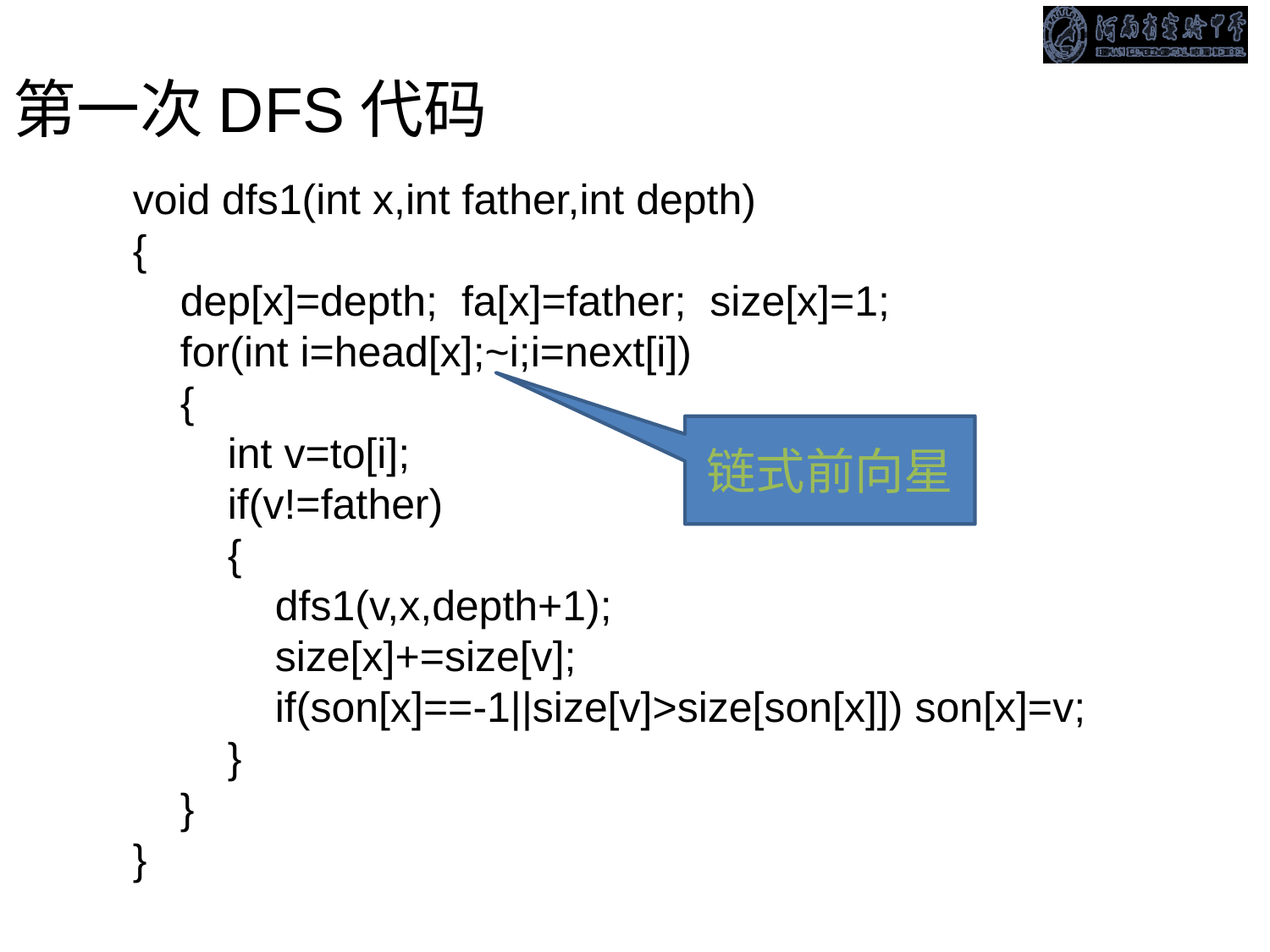

第一次DFS代码
    void dfs1(int x,int father,int depth)
    {
        dep[x]=depth;  fa[x]=father;  size[x]=1;
        for(int i=head[x];~i;i=next[i])
        {
            int v=to[i];
            if(v!=father)
            {
                dfs1(v,x,depth+1);
                size[x]+=size[v];
                if(son[x]==-1||size[v]>size[son[x]]) son[x]=v;
            }
        }
    }
链式前向星